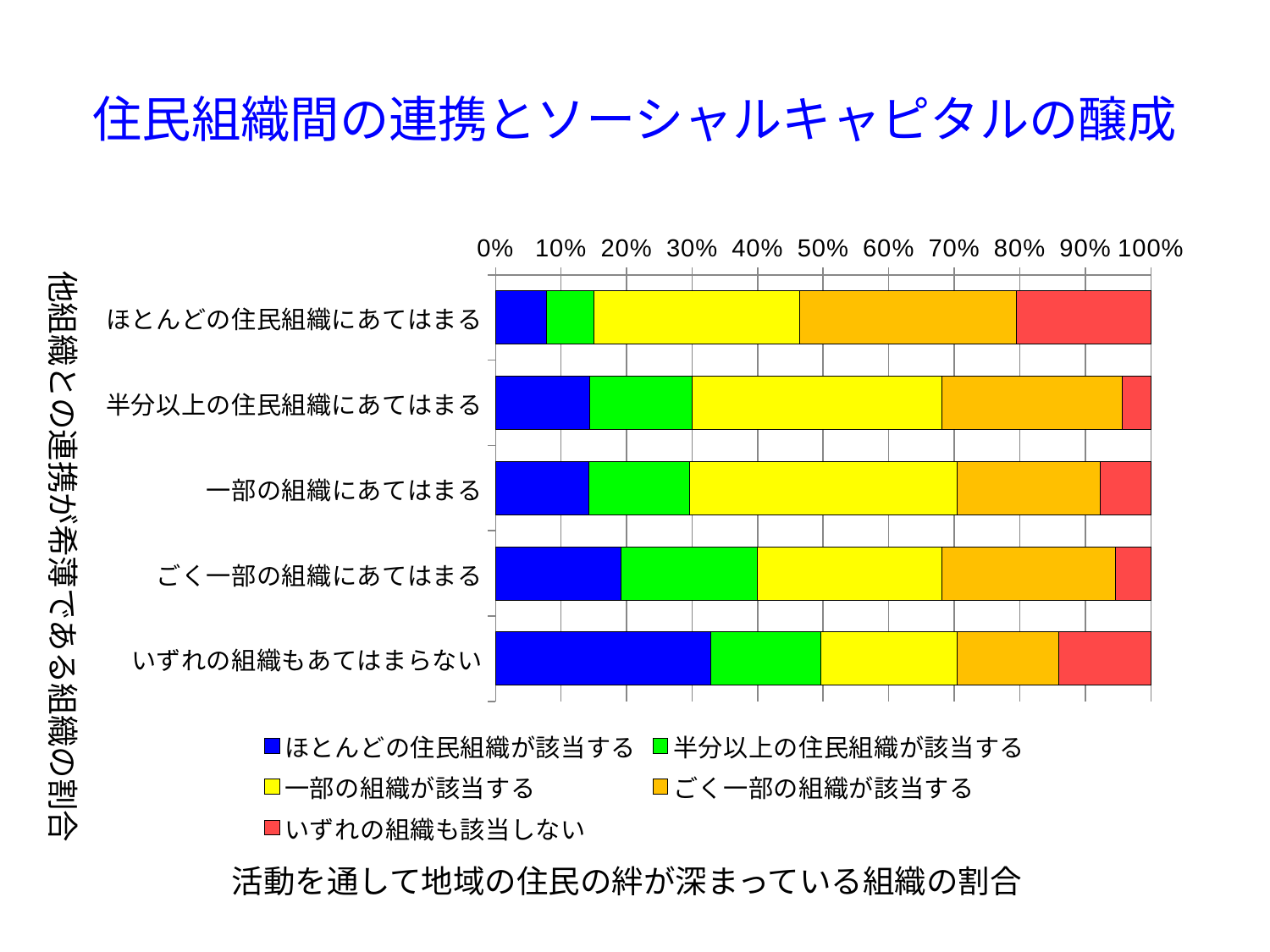

# 住民組織間の連携とソーシャルキャピタルの醸成

### Chart

| Category | ほとんどの住民組織が該当する | 半分以上の住民組織が該当する | 一部の組織が該当する | ごく一部の組織が該当する | いずれの組織も該当しない |
|---|---|---|---|---|---|
| ほとんどの住民組織にあてはまる | 13.0 | 12.0 | 52.0 | 55.0 | 34.0 |
| 半分以上の住民組織にあてはまる | 23.0 | 25.0 | 61.0 | 44.0 | 7.0 |
| 一部の組織にあてはまる | 37.0 | 40.0 | 106.0 | 57.0 | 20.0 |
| ごく一部の組織にあてはまる | 21.0 | 23.0 | 31.0 | 29.0 | 6.0 |
| いずれの組織もあてはまらない | 49.0 | 25.0 | 31.0 | 23.0 | 21.0 |
他組織との連携が希薄である組織の割合
活動を通して地域の住民の絆が深まっている組織の割合